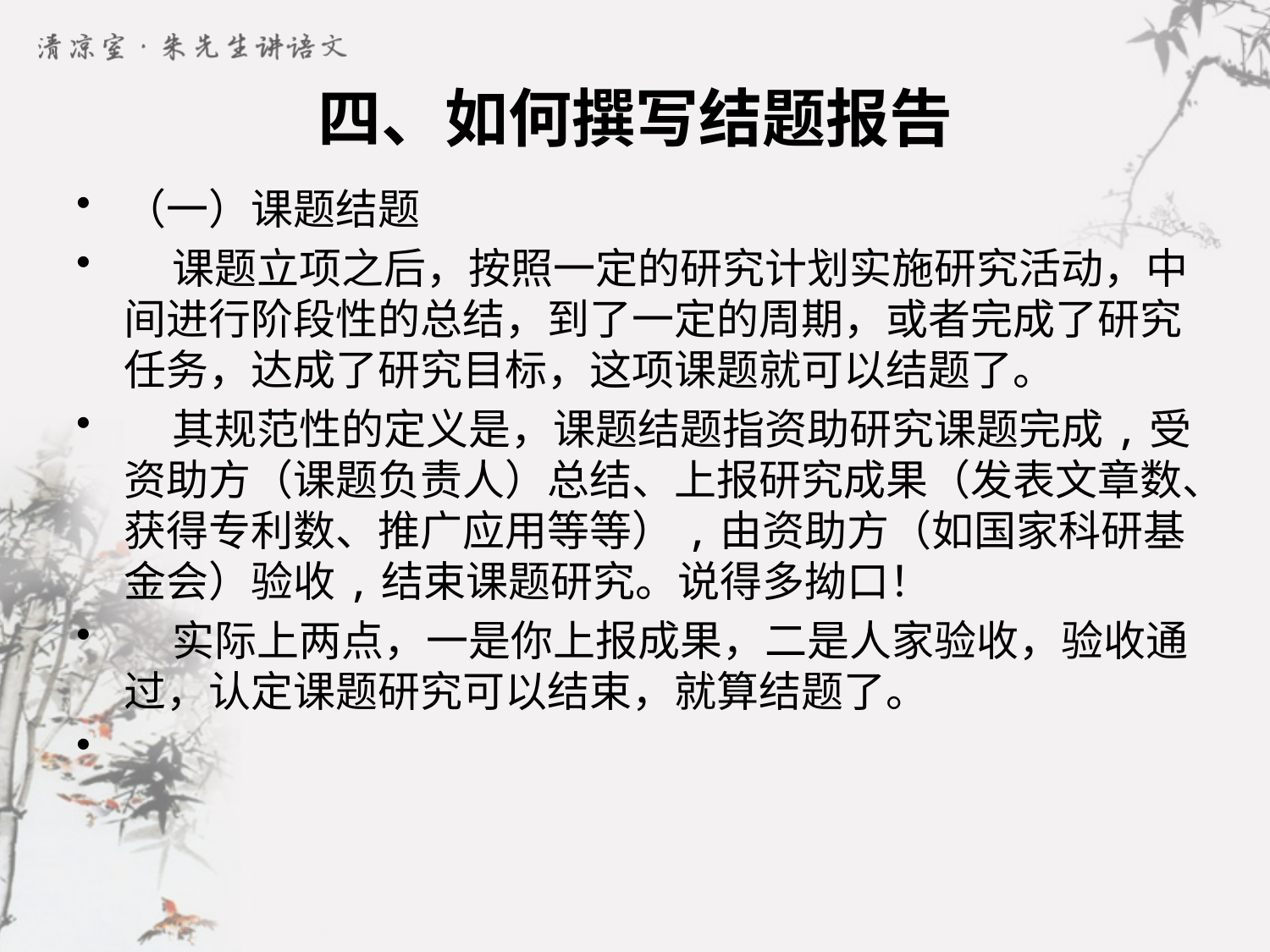

# 四、如何撰写结题报告
（一）课题结题
    课题立项之后，按照一定的研究计划实施研究活动，中间进行阶段性的总结，到了一定的周期，或者完成了研究任务，达成了研究目标，这项课题就可以结题了。
    其规范性的定义是，课题结题指资助研究课题完成,受资助方（课题负责人）总结、上报研究成果（发表文章数、获得专利数、推广应用等等）,由资助方（如国家科研基金会）验收,结束课题研究。说得多拗口！
    实际上两点，一是你上报成果，二是人家验收，验收通过，认定课题研究可以结束，就算结题了。